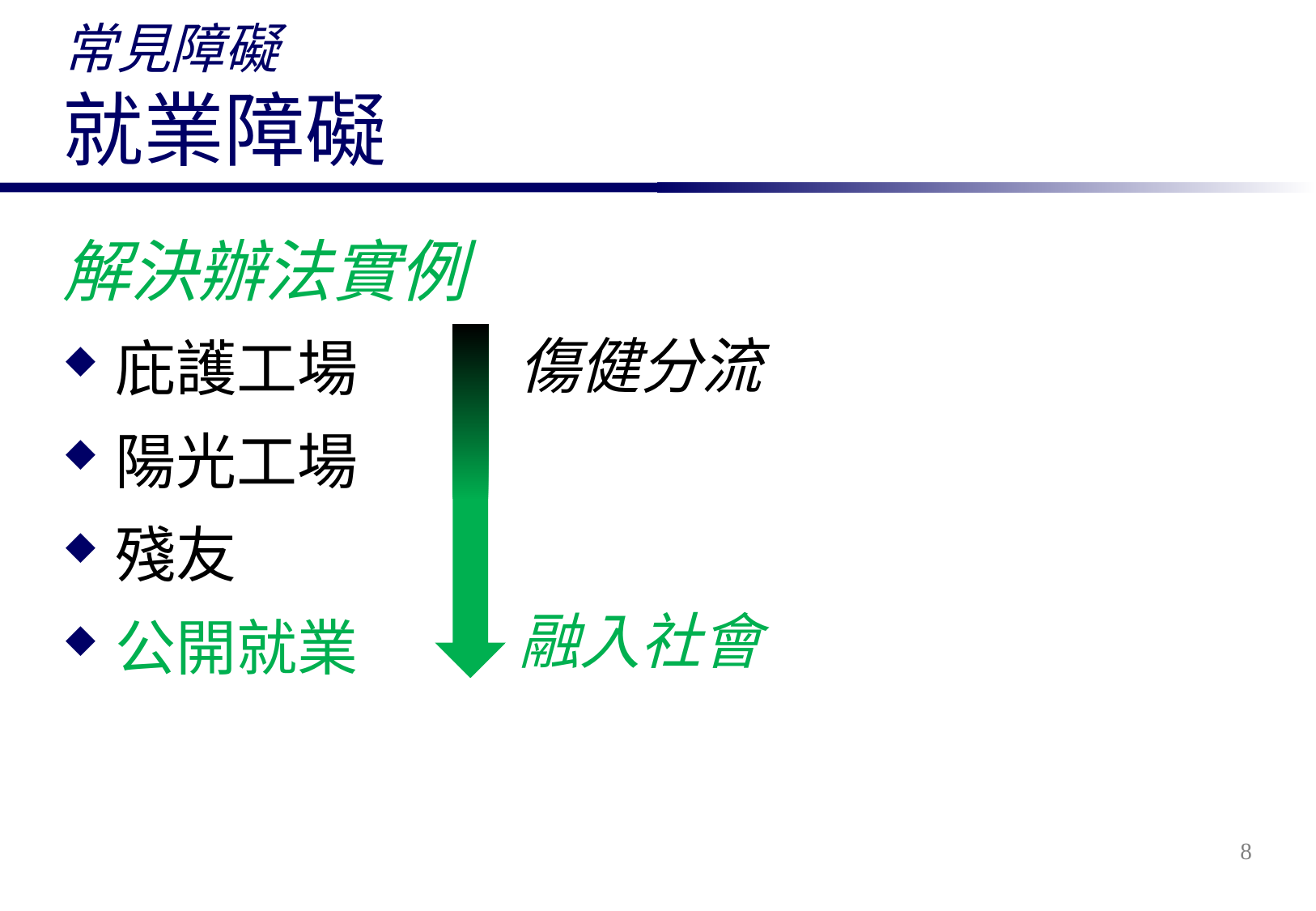

# 常見障礙 就業障礙
解決辦法實例
庇護工場
陽光工場
殘友
公開就業

傷健分流

融入社會
8